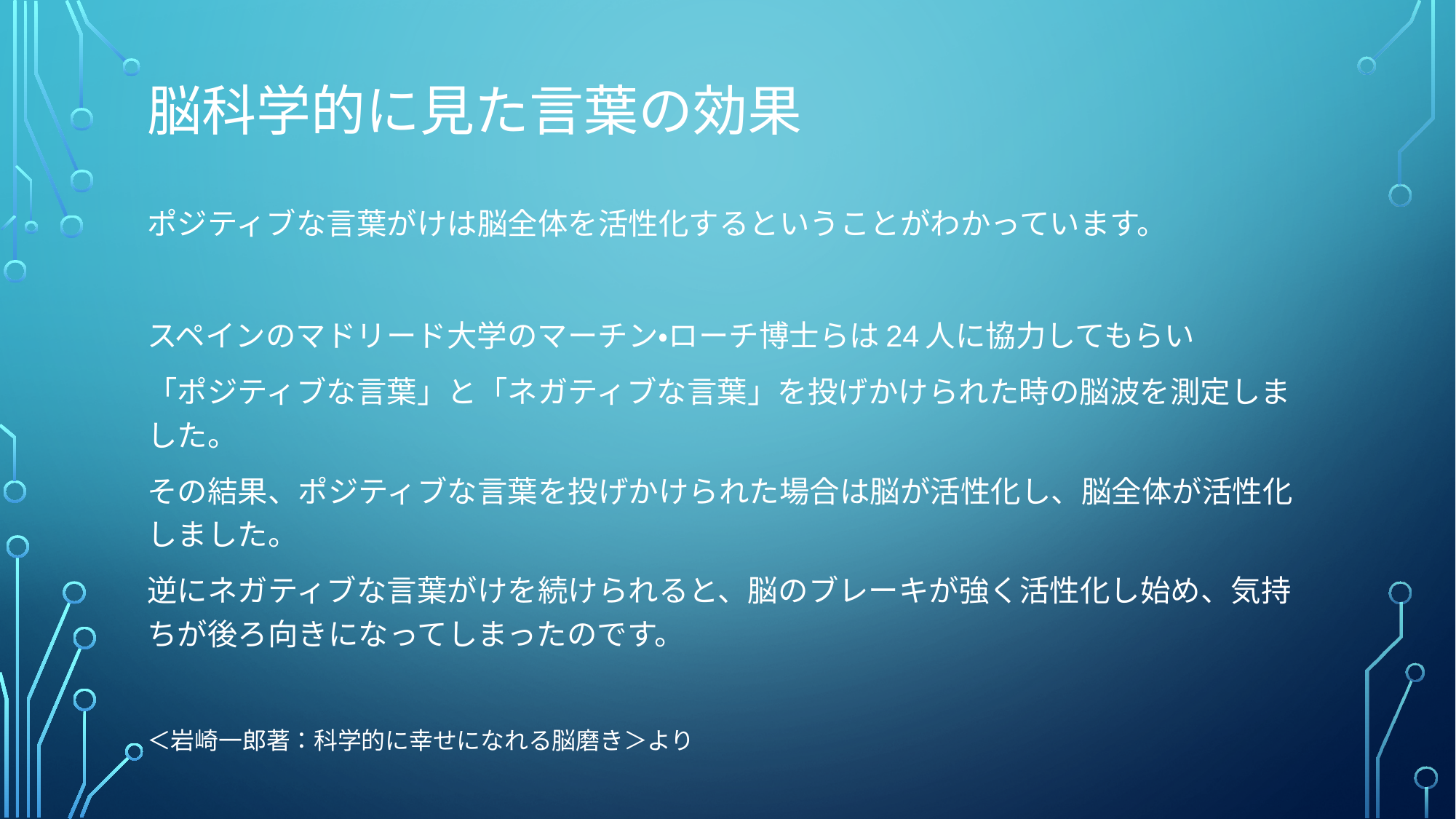

# 脳科学的に見た言葉の効果
ポジティブな言葉がけは脳全体を活性化するということがわかっています。

スペインのマドリード大学のマーチン・ローチ博士らは24人に協力してもらい
「ポジティブな言葉」と「ネガティブな言葉」を投げかけられた時の脳波を測定しました。
その結果、ポジティブな言葉を投げかけられた場合は脳が活性化し、脳全体が活性化しました。
逆にネガティブな言葉がけを続けられると、脳のブレーキが強く活性化し始め、気持ちが後ろ向きになってしまったのです。

＜岩崎一郎著：科学的に幸せになれる脳磨き＞より